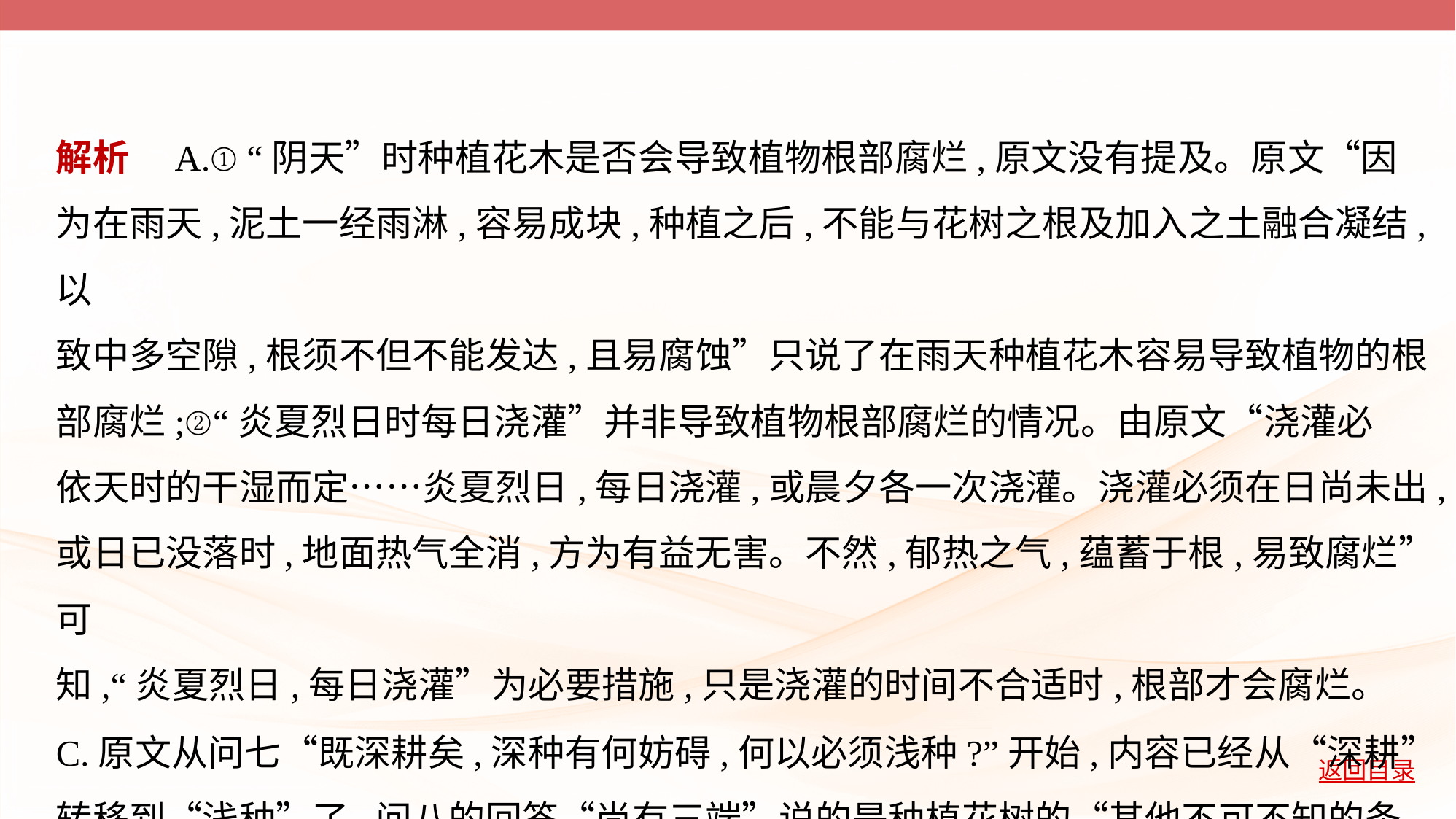

解析　A.①“阴天”时种植花木是否会导致植物根部腐烂,原文没有提及。原文“因
为在雨天,泥土一经雨淋,容易成块,种植之后,不能与花树之根及加入之土融合凝结,以
致中多空隙,根须不但不能发达,且易腐蚀”只说了在雨天种植花木容易导致植物的根
部腐烂;②“炎夏烈日时每日浇灌”并非导致植物根部腐烂的情况。由原文“浇灌必
依天时的干湿而定……炎夏烈日,每日浇灌,或晨夕各一次浇灌。浇灌必须在日尚未出,
或日已没落时,地面热气全消,方为有益无害。不然,郁热之气,蕴蓄于根,易致腐烂”可
知,“炎夏烈日,每日浇灌”为必要措施,只是浇灌的时间不合适时,根部才会腐烂。
C.原文从问七“既深耕矣,深种有何妨碍,何以必须浅种?”开始,内容已经从“深耕”
转移到“浅种”了,问八的回答“尚有三端”说的是种植花树的“其他不可不知的条